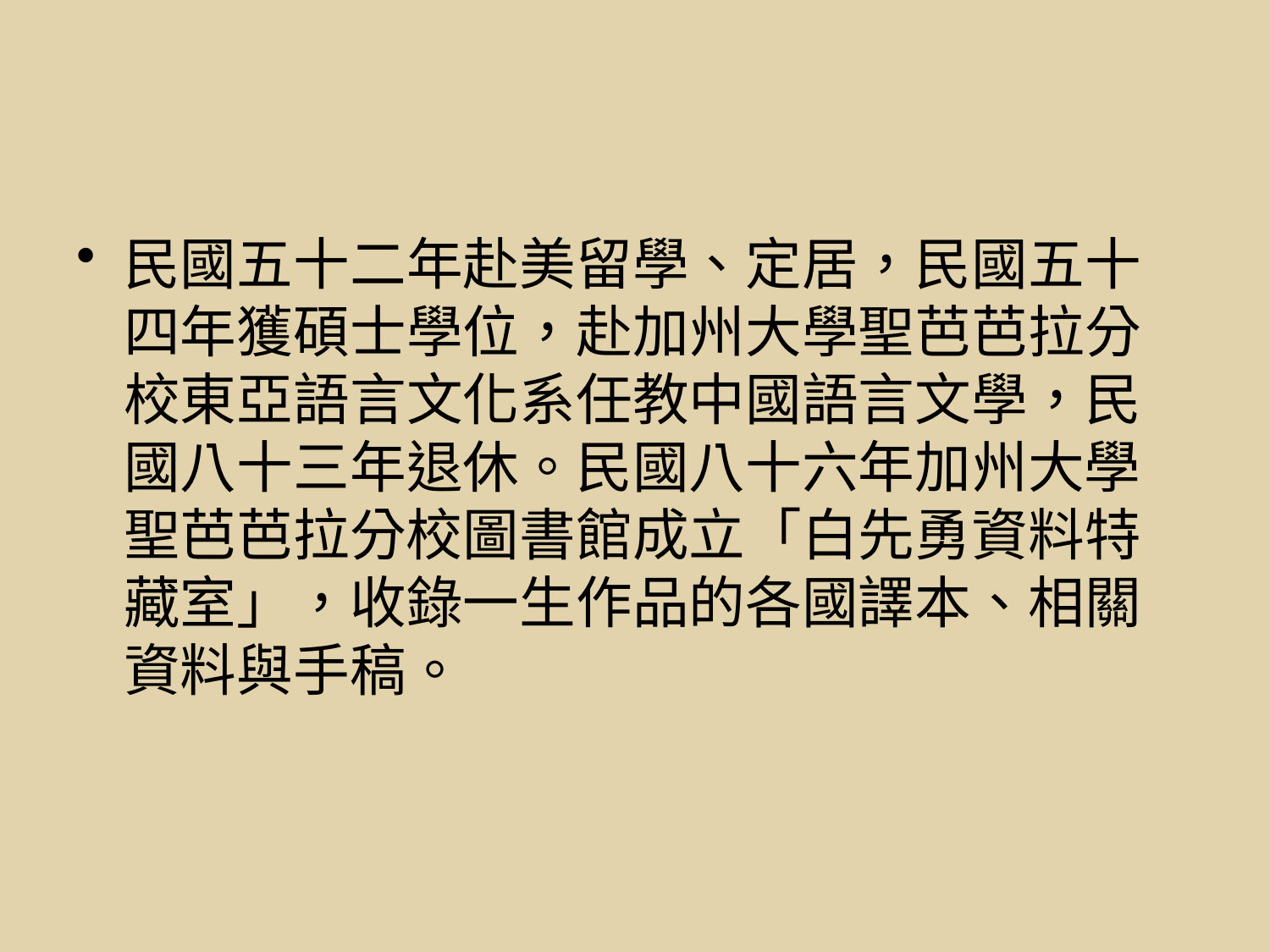

#
民國五十二年赴美留學、定居，民國五十四年獲碩士學位，赴加州大學聖芭芭拉分校東亞語言文化系任教中國語言文學，民國八十三年退休。民國八十六年加州大學聖芭芭拉分校圖書館成立「白先勇資料特藏室」，收錄一生作品的各國譯本、相關資料與手稿。